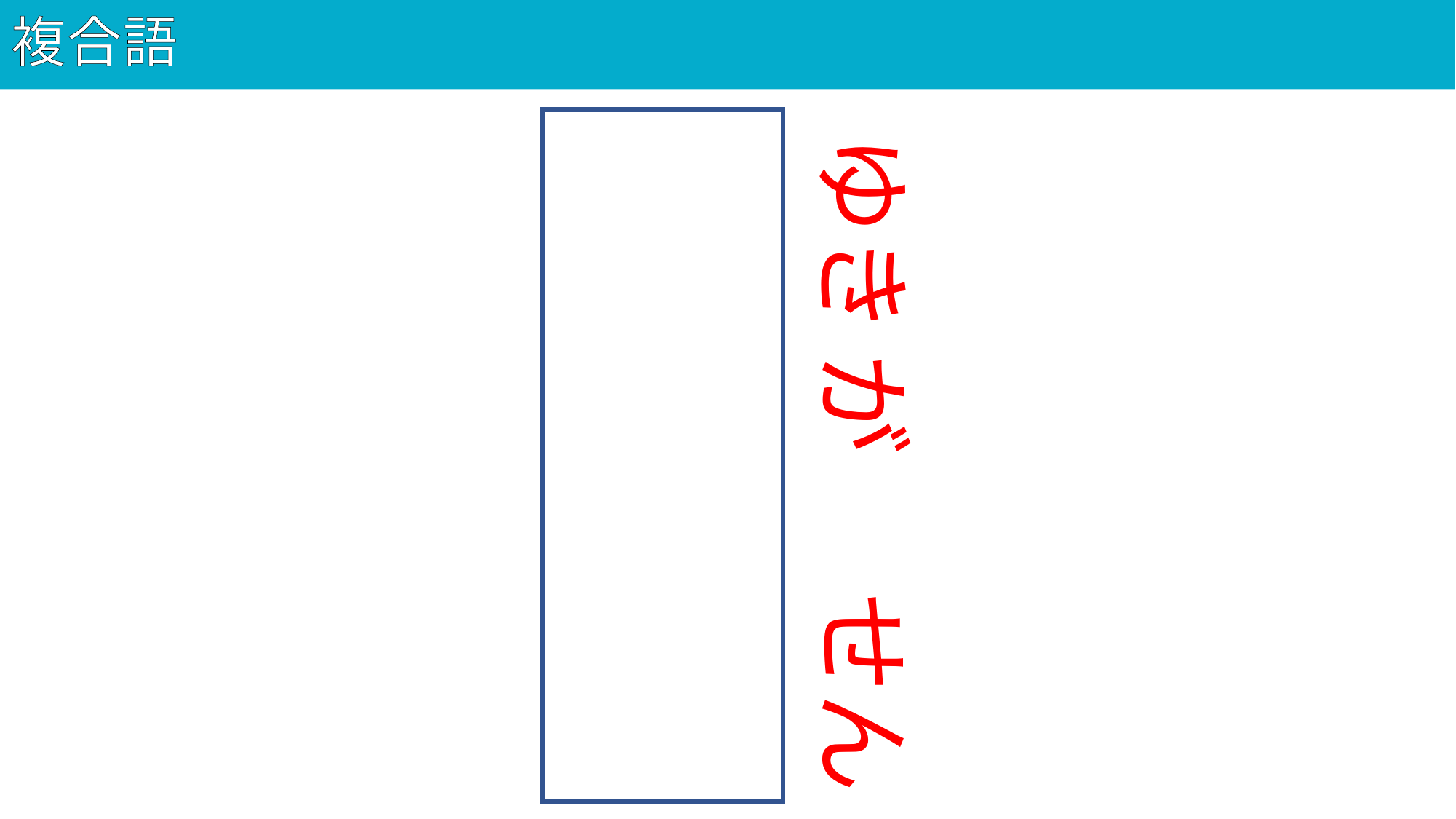

# 複合語
105
雪合戦

ゆき
がっ
せん